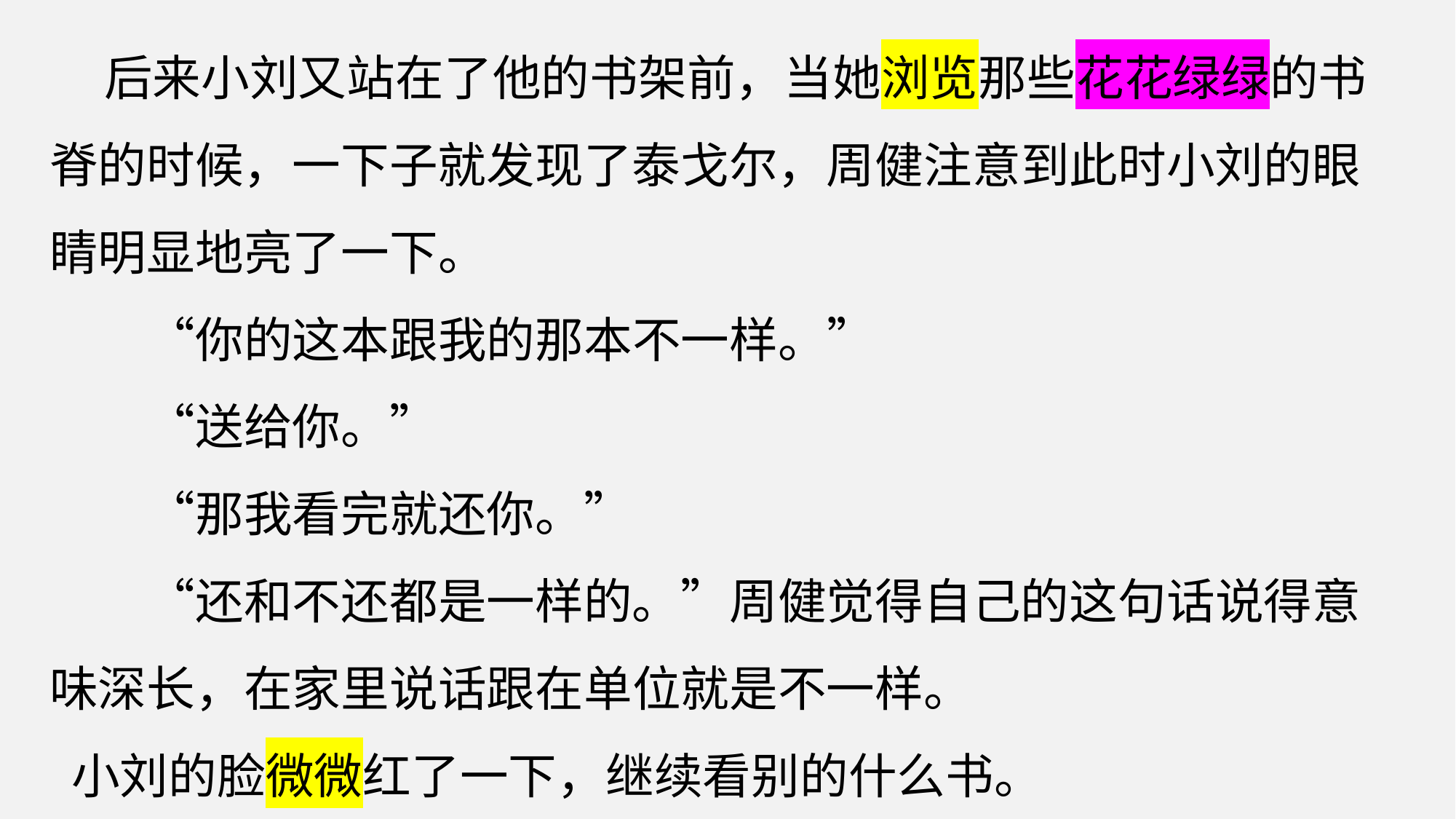

后来小刘又站在了他的书架前，当她浏览那些花花绿绿的书脊的时候，一下子就发现了泰戈尔，周健注意到此时小刘的眼睛明显地亮了一下。
　　“你的这本跟我的那本不一样。”
　　“送给你。”
　　“那我看完就还你。”
　　“还和不还都是一样的。”周健觉得自己的这句话说得意味深长，在家里说话跟在单位就是不一样。
  小刘的脸微微红了一下，继续看别的什么书。